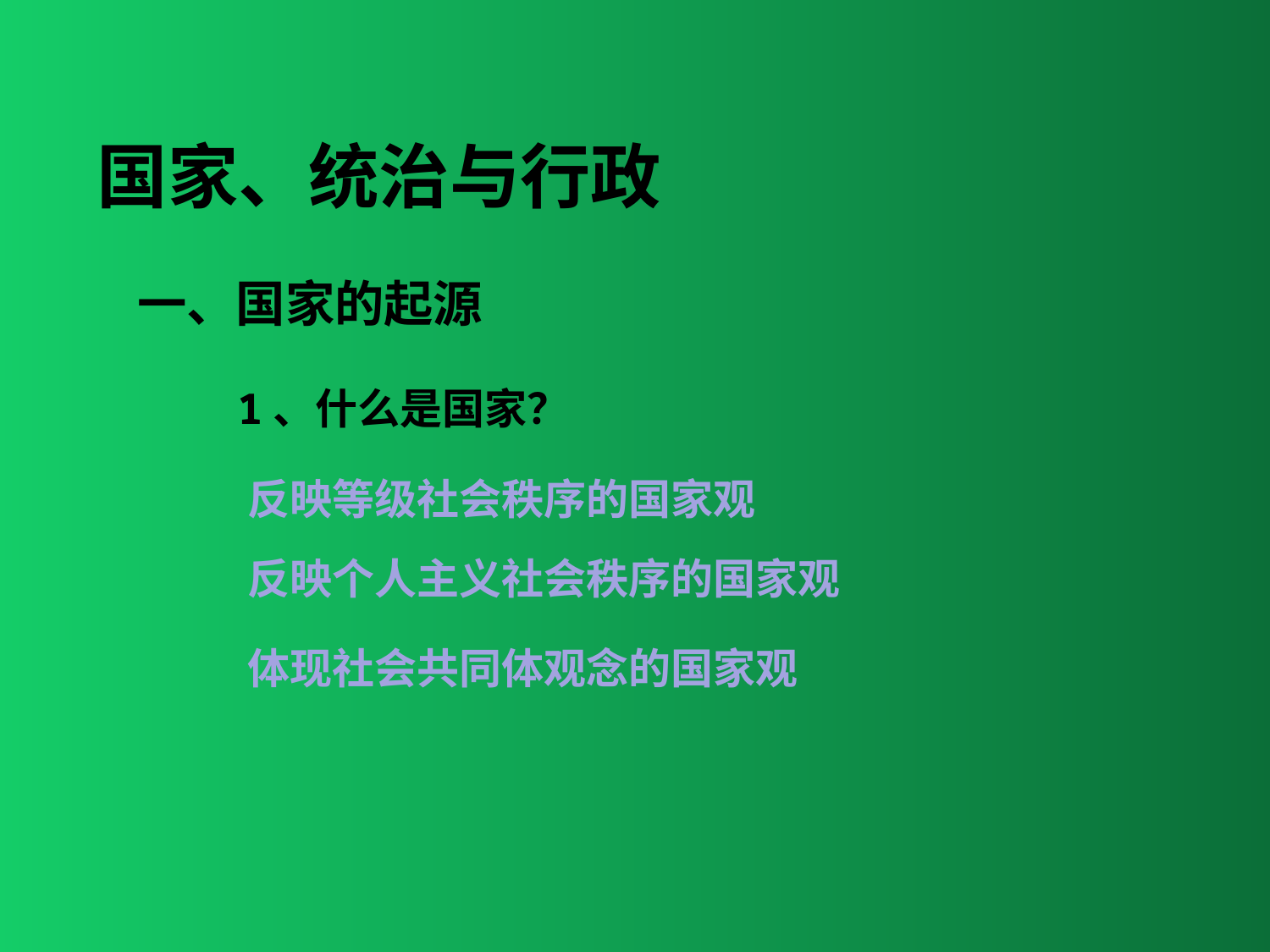

国家、统治与行政
一、国家的起源
1、什么是国家？
反映等级社会秩序的国家观
反映个人主义社会秩序的国家观
体现社会共同体观念的国家观